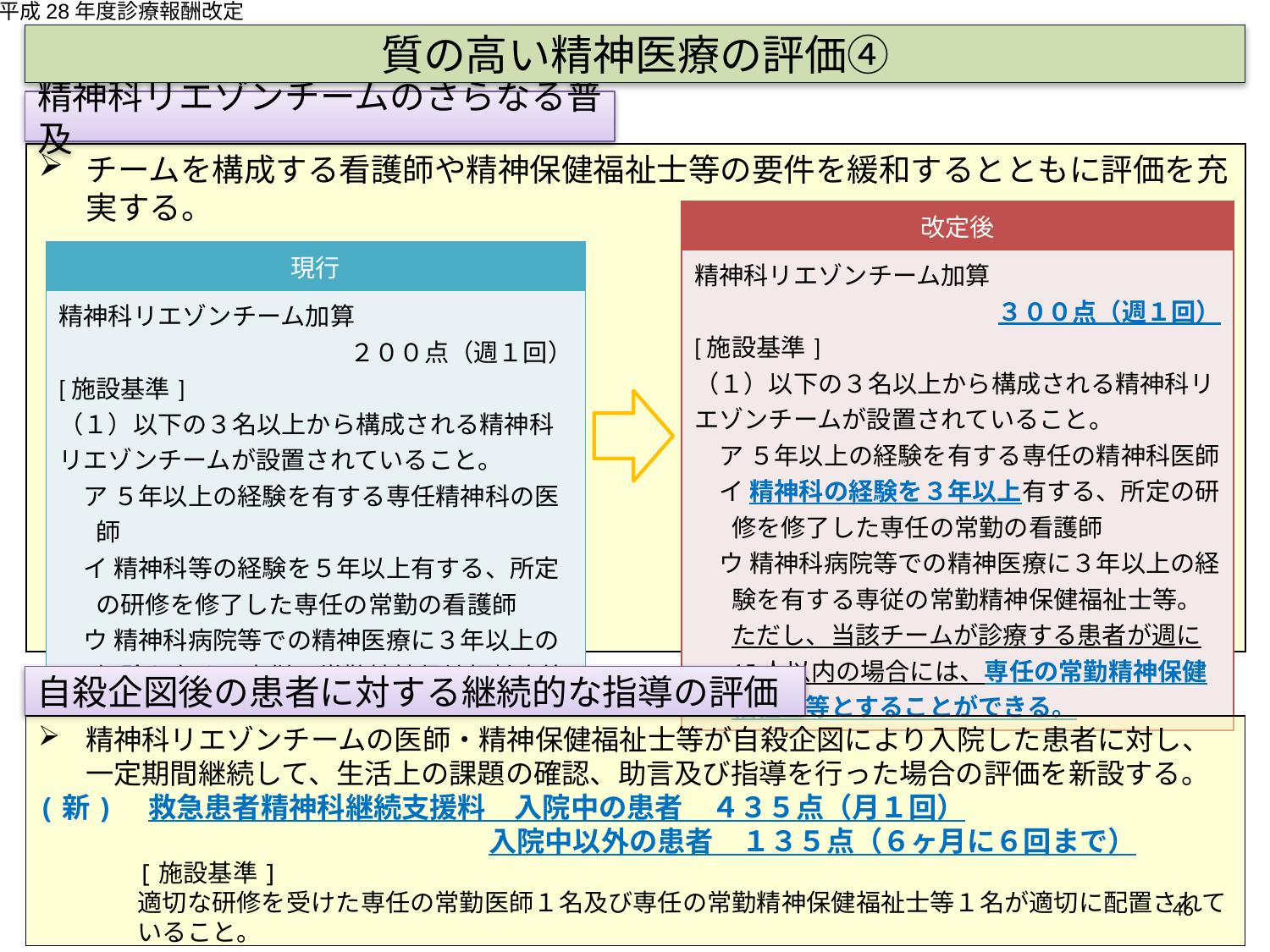

平成28年度診療報酬改定
質の高い精神医療の評価④
精神科リエゾンチームのさらなる普及
チームを構成する看護師や精神保健福祉士等の要件を緩和するとともに評価を充実する。
| 改定後 |
| --- |
| 精神科リエゾンチーム加算　 ３００点（週１回） [施設基準] （１）以下の３名以上から構成される精神科リエゾンチームが設置されていること。 ア ５年以上の経験を有する専任の精神科医師 イ 精神科の経験を３年以上有する、所定の研修を修了した専任の常勤の看護師 ウ 精神科病院等での精神医療に３年以上の経験を有する専従の常勤精神保健福祉士等。ただし、当該チームが診療する患者が週に15人以内の場合には、専任の常勤精神保健福祉士等とすることができる。 |
| 現行 |
| --- |
| 精神科リエゾンチーム加算 ２００点（週１回） [施設基準] （１）以下の３名以上から構成される精神科リエゾンチームが設置されていること。 ア ５年以上の経験を有する専任精神科の医師 イ 精神科等の経験を５年以上有する、所定の研修を修了した専任の常勤の看護師 ウ 精神科病院等での精神医療に３年以上の経験を有する専従の常勤精神保健福祉士等 |

自殺企図後の患者に対する継続的な指導の評価
精神科リエゾンチームの医師・精神保健福祉士等が自殺企図により入院した患者に対し、一定期間継続して、生活上の課題の確認、助言及び指導を行った場合の評価を新設する。
(新)　救急患者精神科継続支援料　入院中の患者　４３５点（月１回）
　　　　　　　　　　　　　　　　入院中以外の患者　１３５点（６ヶ月に６回まで）
[施設基準]
適切な研修を受けた専任の常勤医師１名及び専任の常勤精神保健福祉士等１名が適切に配置されていること。

46